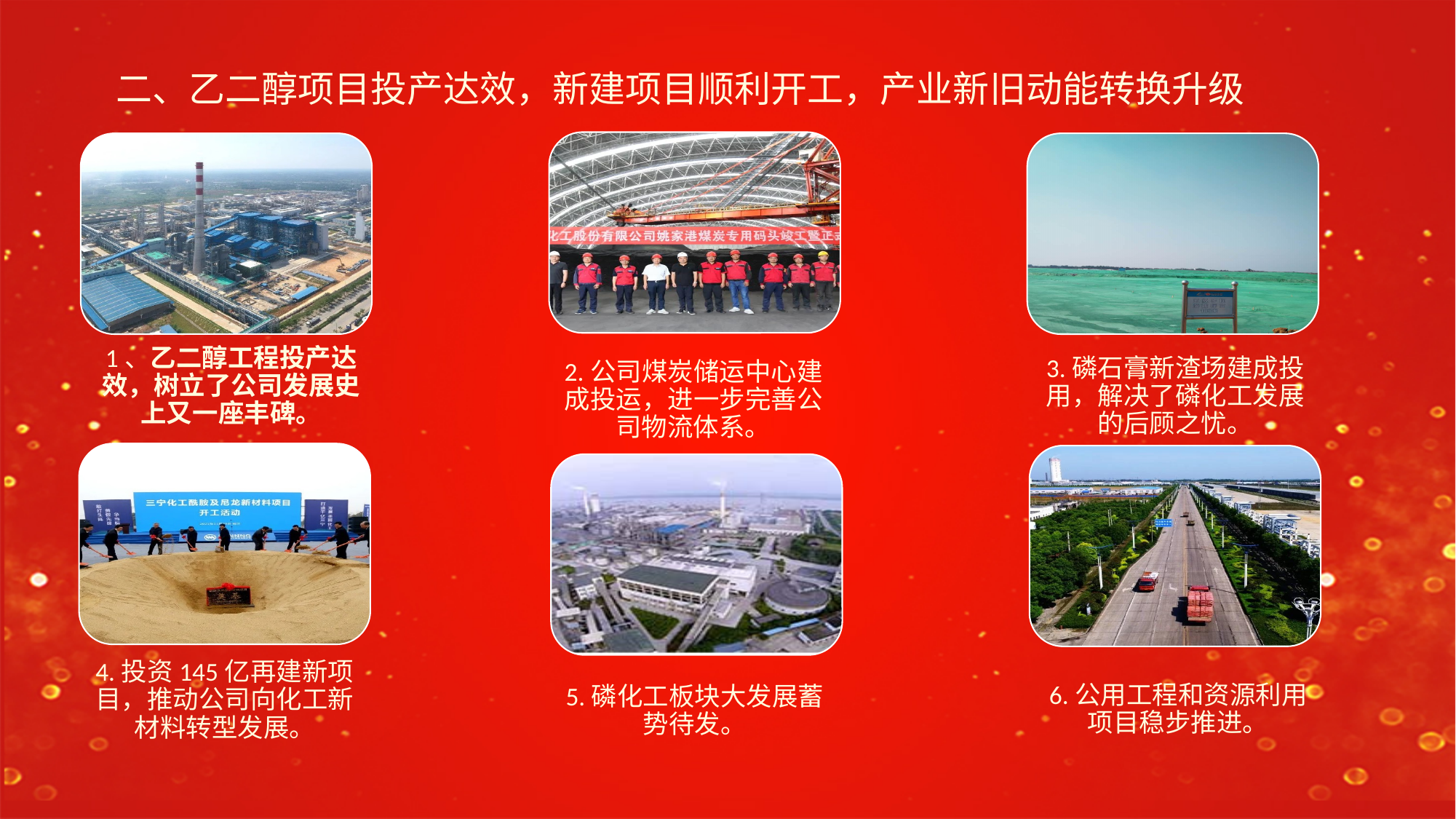

二、乙二醇项目投产达效，新建项目顺利开工，产业新旧动能转换升级
1、乙二醇工程投产达效，树立了公司发展史上又一座丰碑。
2.公司煤炭储运中心建成投运，进一步完善公司物流体系。
3.磷石膏新渣场建成投用，解决了磷化工发展的后顾之忧。
4.投资145亿再建新项目，推动公司向化工新材料转型发展。
5.磷化工板块大发展蓄势待发。
6.公用工程和资源利用项目稳步推进。